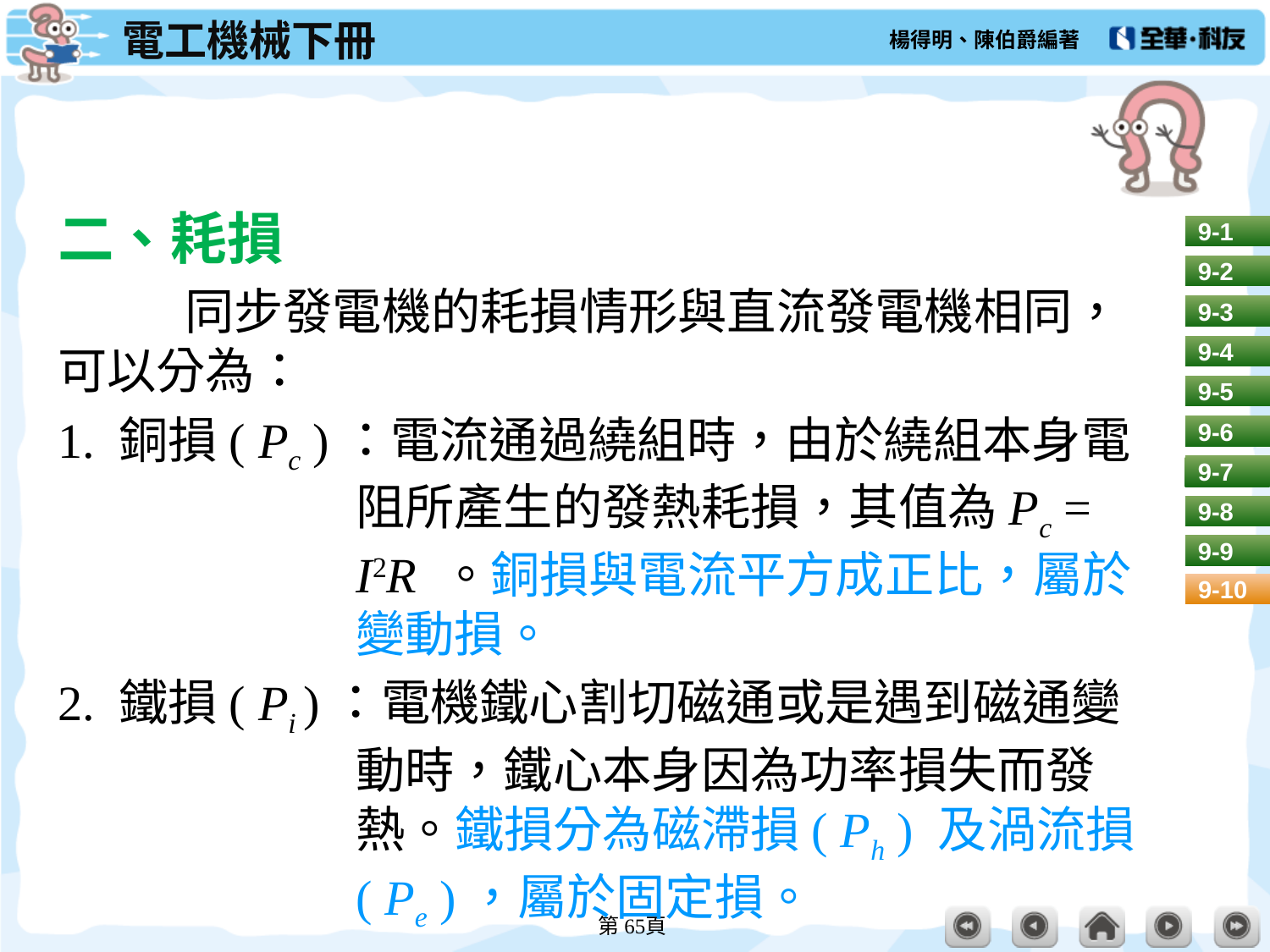

#
二、耗損
	同步發電機的耗損情形與直流發電機相同，可以分為：
1. 銅損( Pc )：電流通過繞組時，由於繞組本身電阻所產生的發熱耗損，其值為Pc = I2R 。銅損與電流平方成正比，屬於變動損。
2. 鐵損( Pi )：電機鐵心割切磁通或是遇到磁通變動時，鐵心本身因為功率損失而發熱。鐵損分為磁滯損( Ph ) 及渦流損( Pe )，屬於固定損。